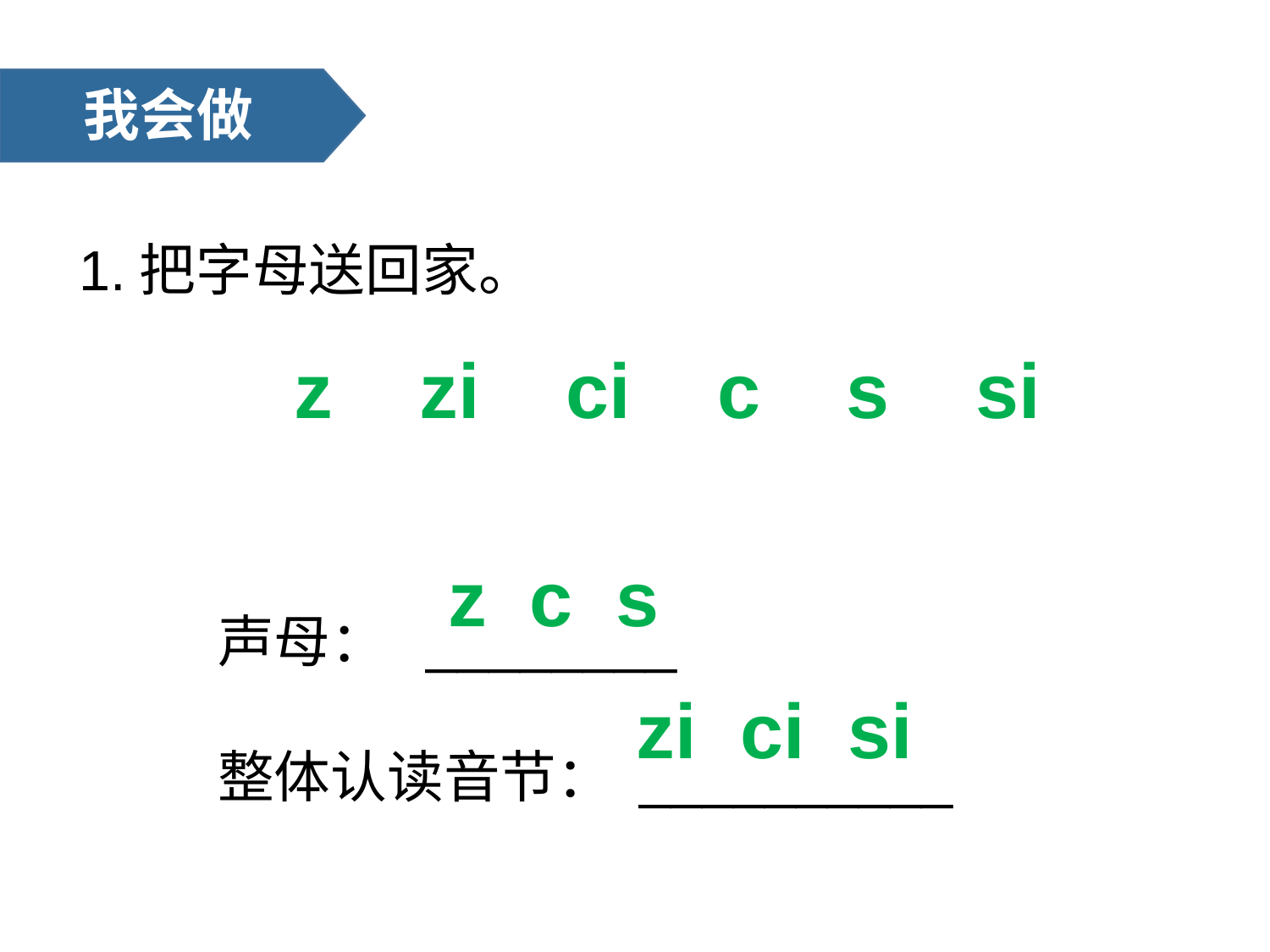

我会做
1.把字母送回家。
z    zi    ci    c    s    si
声母：  ________
整体认读音节： __________
 z  c  s
 zi  ci  si